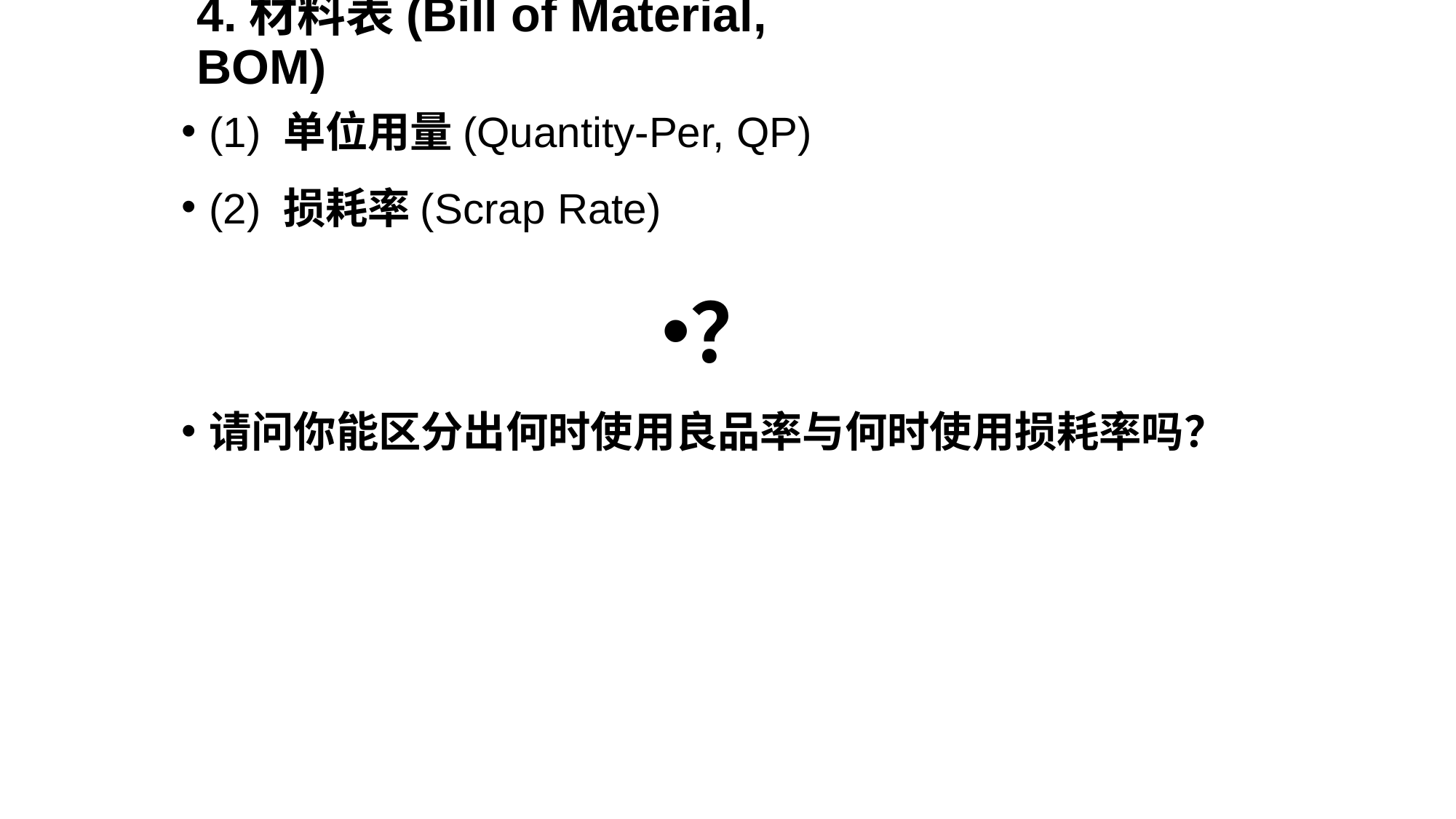

# 4.材料表(Bill of Material, BOM)
(1) 单位用量(Quantity-Per, QP)
(2) 损耗率(Scrap Rate)
？
请问你能区分出何时使用良品率与何时使用损耗率吗？